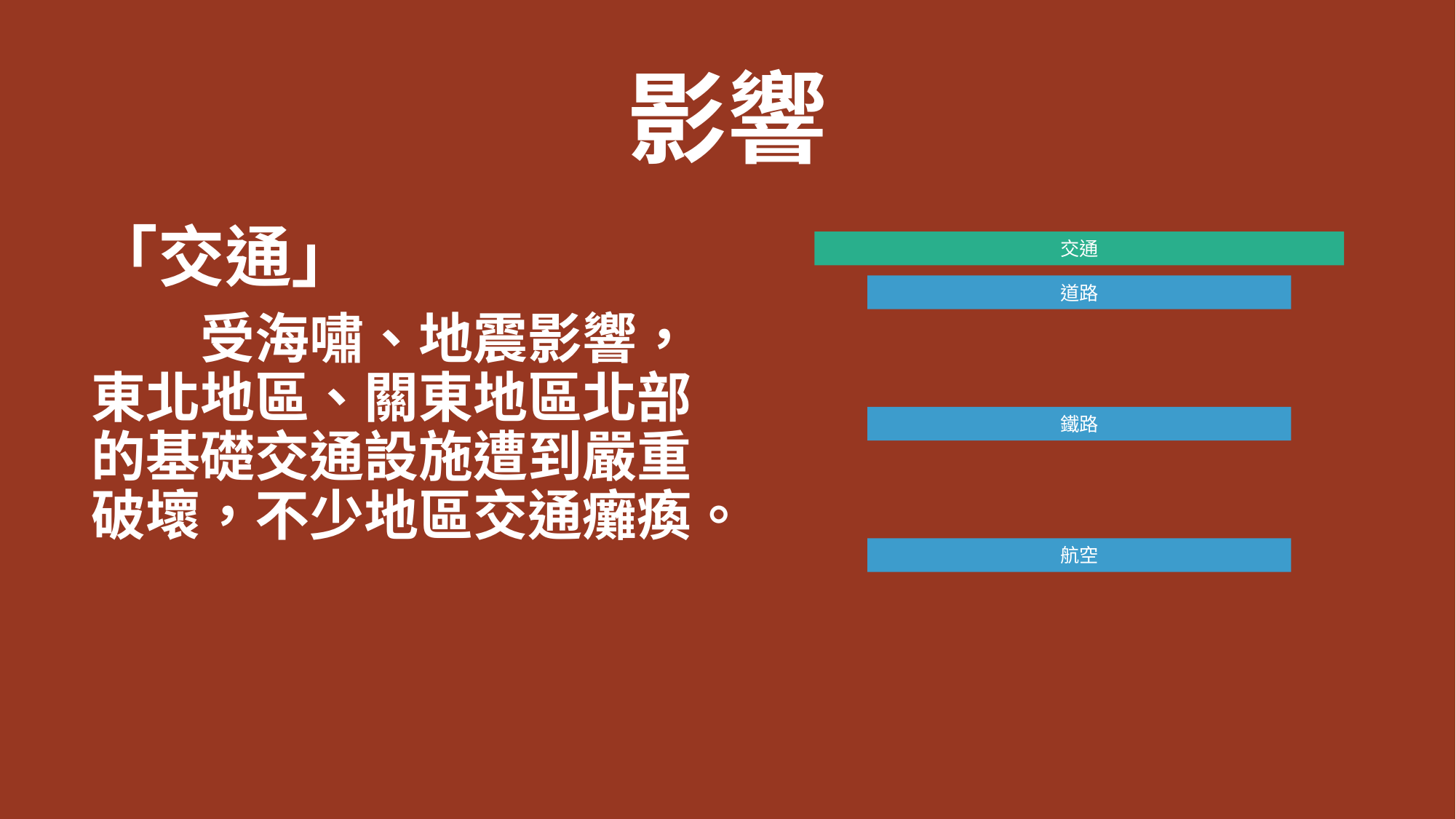

# 影響
「交通」
	受海嘯、地震影響，東北地區、關東地區北部的基礎交通設施遭到嚴重破壞，不少地區交通癱瘓。

交通
鐵路
道路
航空